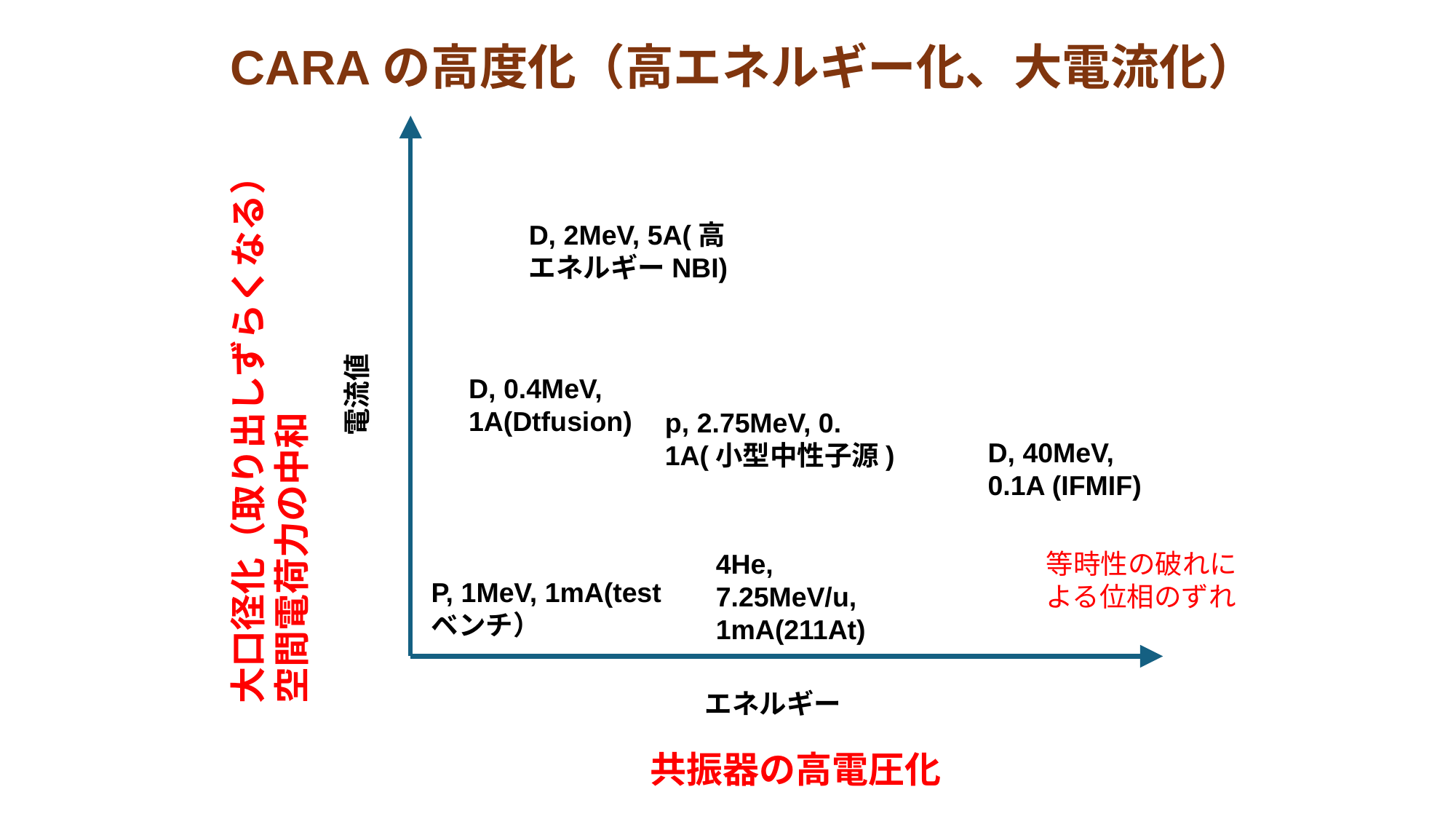

CARAの高度化（高エネルギー化、大電流化）
D, 2MeV, 5A(高エネルギーNBI)
電流値
大口径化（取り出しずらくなる）
空間電荷力の中和
D, 0.4MeV, 1A(Dtfusion)
p, 2.75MeV, 0.
1A(小型中性子源)
D, 40MeV, 0.1A (IFMIF)
4He, 7.25MeV/u, 1mA(211At)
等時性の破れによる位相のずれ
P, 1MeV, 1mA(testベンチ）
エネルギー
共振器の高電圧化